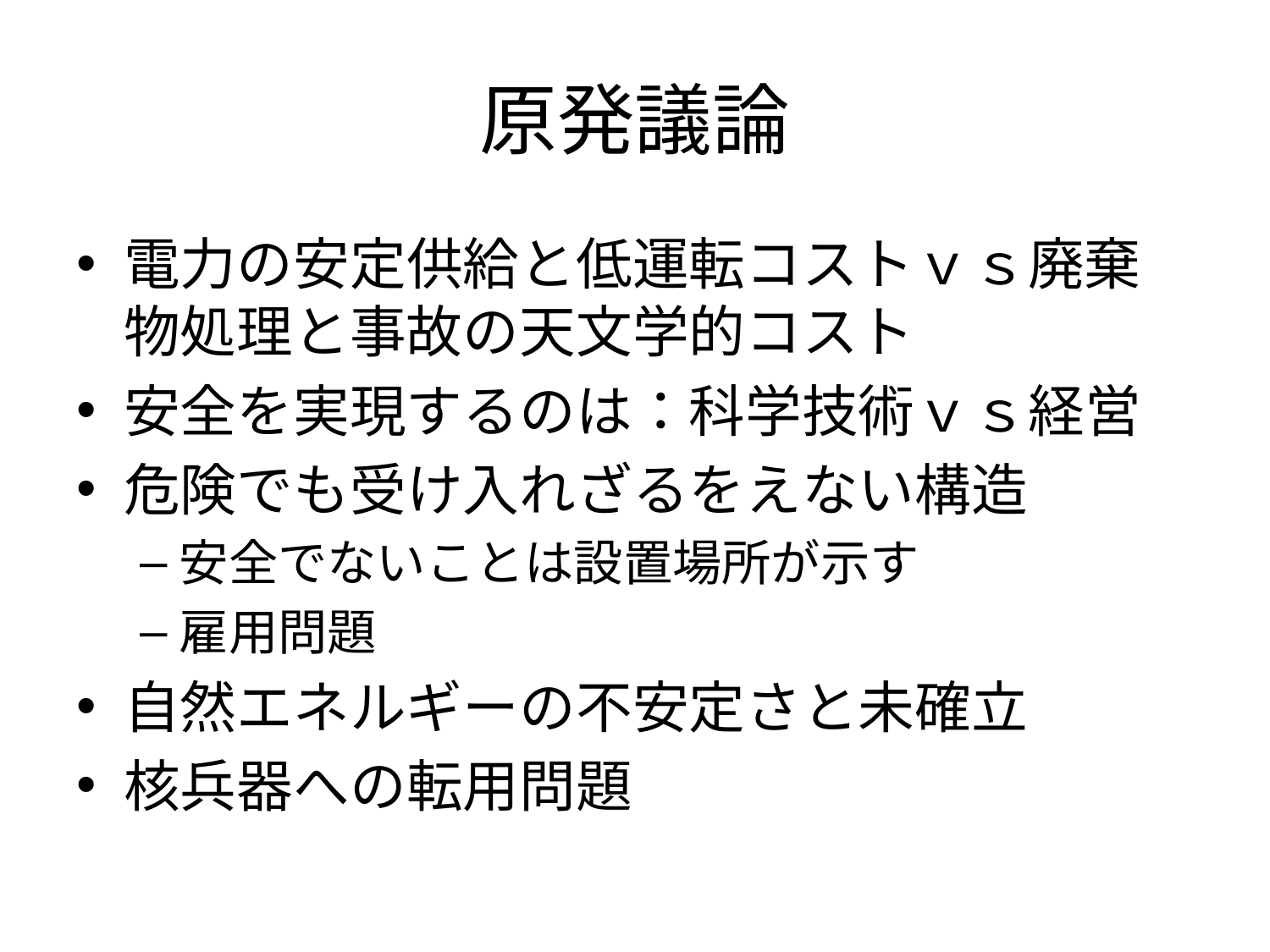

# 原発議論
電力の安定供給と低運転コストｖｓ廃棄物処理と事故の天文学的コスト
安全を実現するのは：科学技術ｖｓ経営
危険でも受け入れざるをえない構造
安全でないことは設置場所が示す
雇用問題
自然エネルギーの不安定さと未確立
核兵器への転用問題